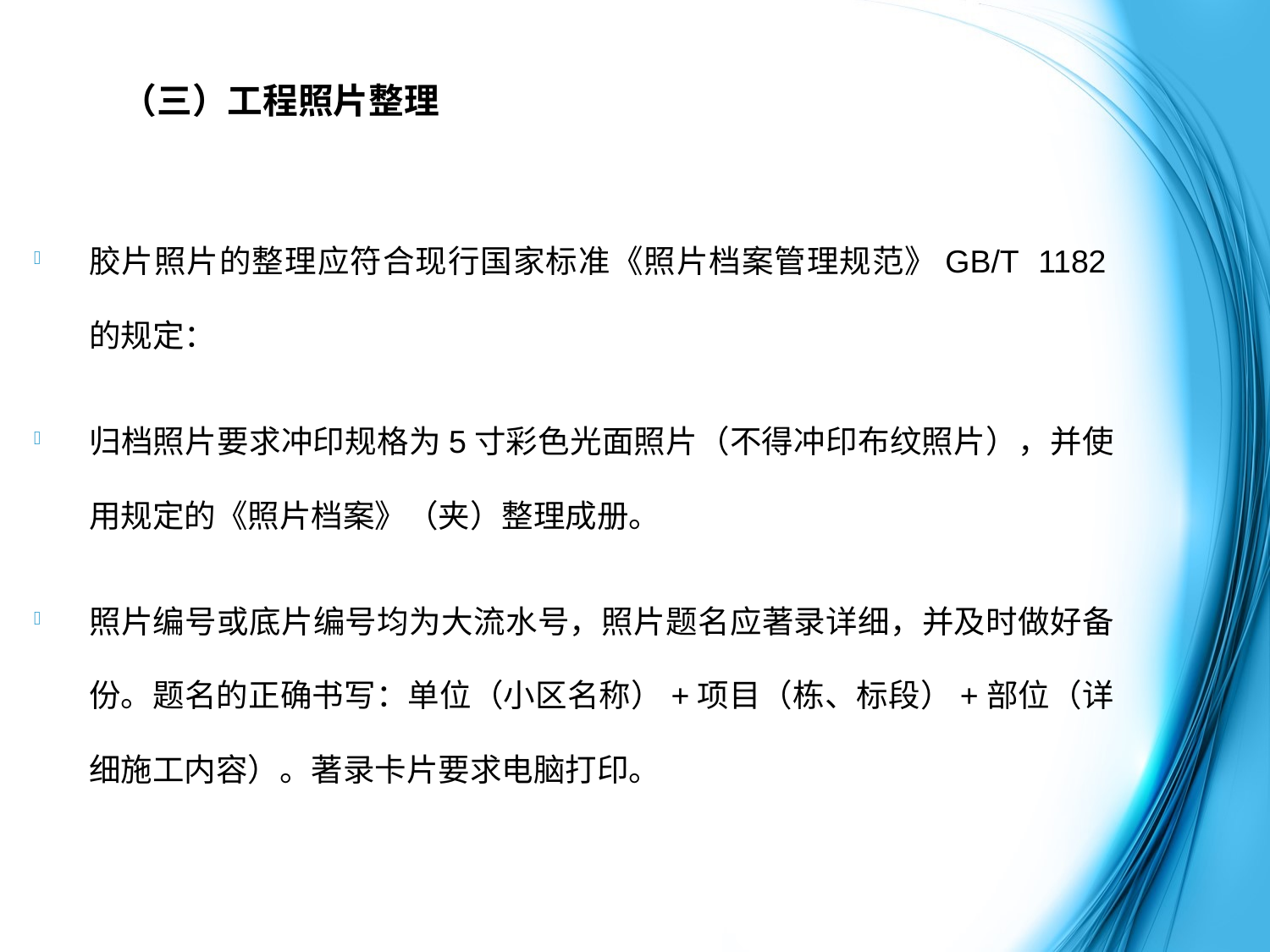

（三）工程照片整理
胶片照片的整理应符合现行国家标准《照片档案管理规范》GB/T  1182的规定：
归档照片要求冲印规格为5寸彩色光面照片（不得冲印布纹照片），并使用规定的《照片档案》（夹）整理成册。
照片编号或底片编号均为大流水号，照片题名应著录详细，并及时做好备份。题名的正确书写：单位（小区名称）+项目（栋、标段）+部位（详细施工内容）。著录卡片要求电脑打印。